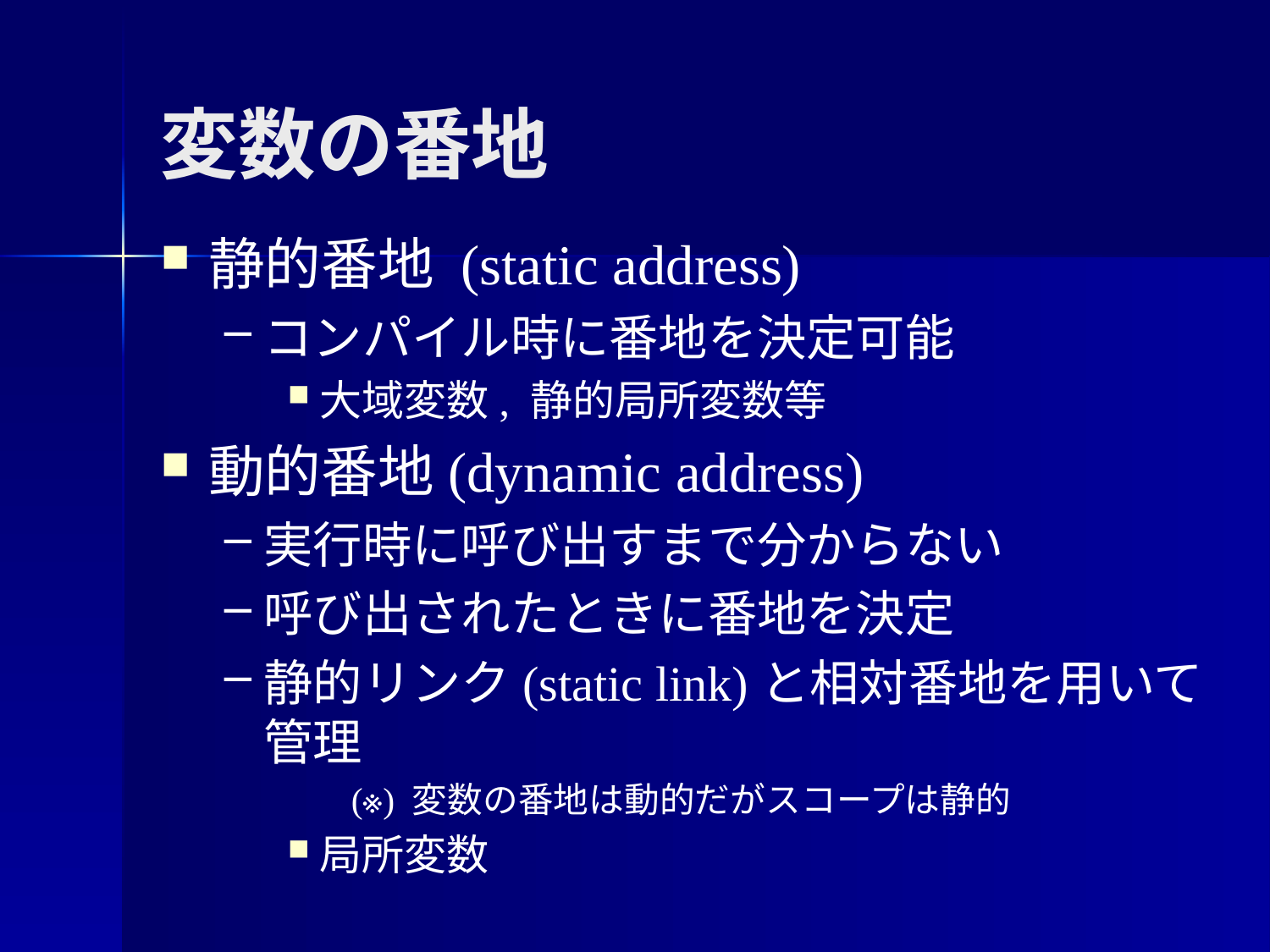

変数の番地
静的番地 (static address)
コンパイル時に番地を決定可能
大域変数, 静的局所変数等
動的番地(dynamic address)
実行時に呼び出すまで分からない
呼び出されたときに番地を決定
静的リンク(static link)と相対番地を用いて管理
(※) 変数の番地は動的だがスコープは静的
局所変数